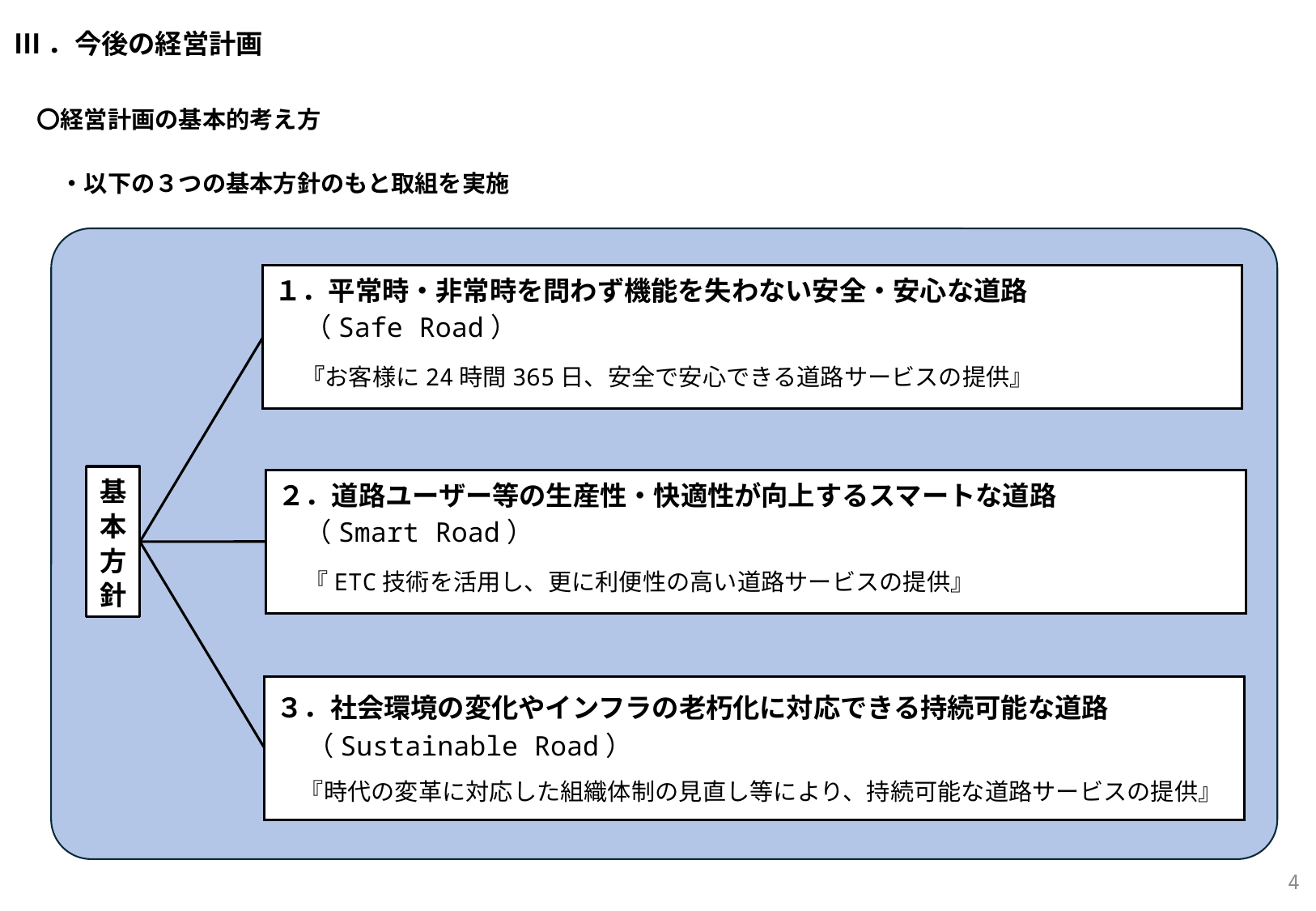

Ⅲ．今後の経営計画
〇経営計画の基本的考え方
　・以下の３つの基本方針のもと取組を実施

１．平常時・非常時を問わず機能を失わない安全・安心な道路
　（Safe Road）
　『お客様に24時間365日、安全で安心できる道路サービスの提供』
基本方針
２．道路ユーザー等の生産性・快適性が向上するスマートな道路
　（Smart Road）
　『ETC技術を活用し、更に利便性の高い道路サービスの提供』
３．社会環境の変化やインフラの老朽化に対応できる持続可能な道路
　（Sustainable Road）
　『時代の変革に対応した組織体制の見直し等により、持続可能な道路サービスの提供』
4